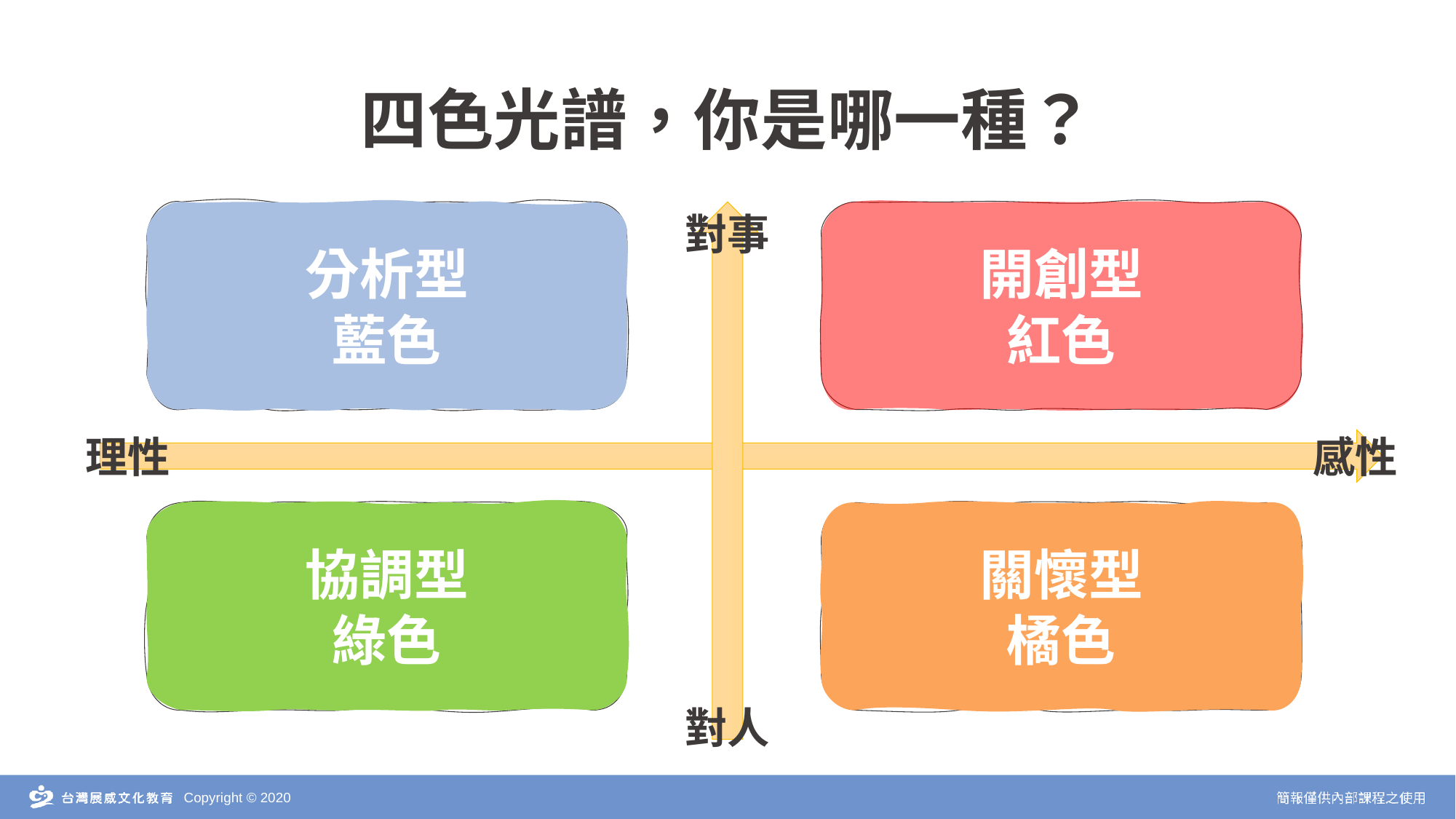

# 四色光譜，你是哪一種？
分析型
藍色
對事
開創型
紅色
理性
感性

協調型
綠色
關懷型
橘色
對人